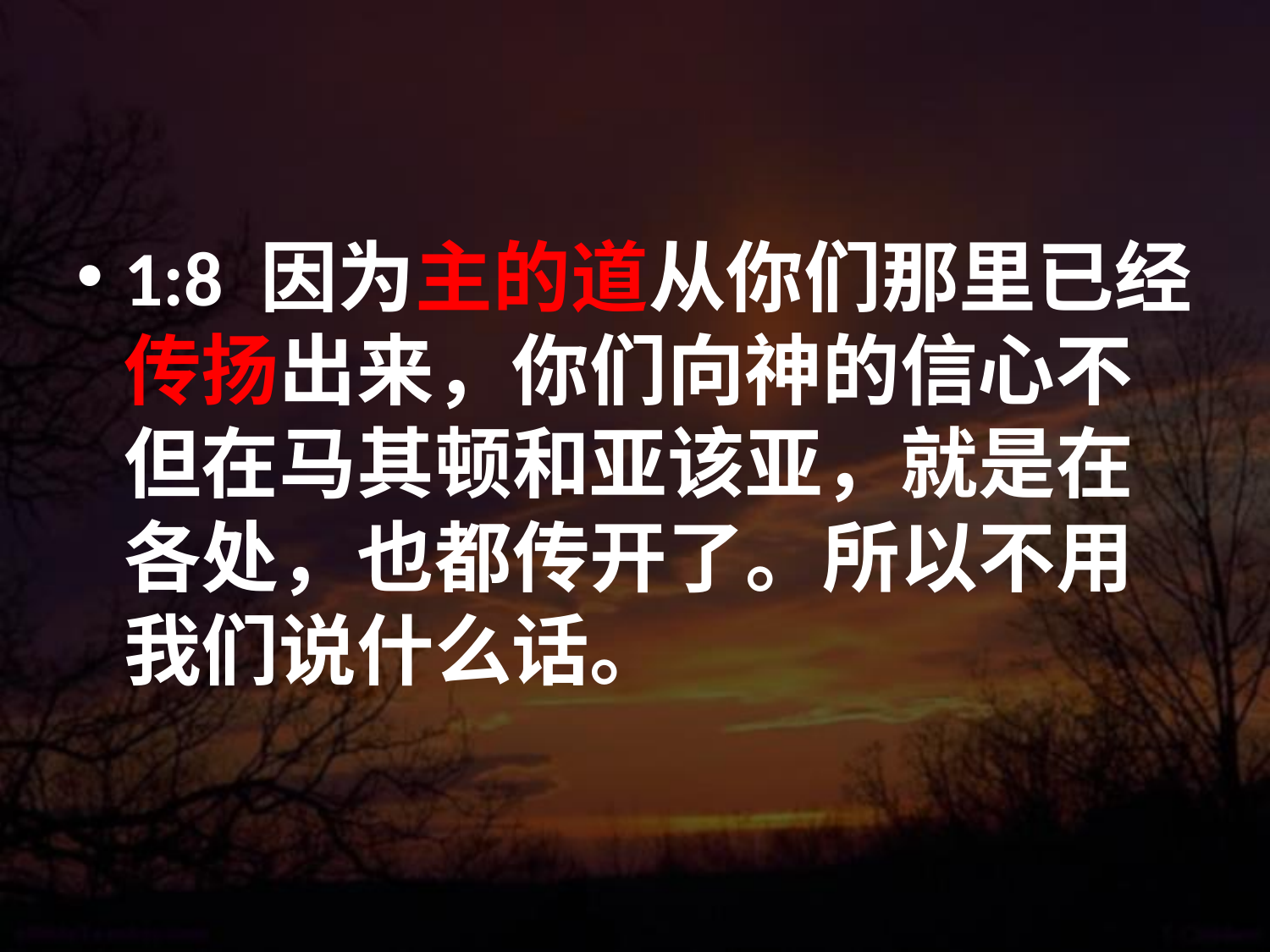

#
1:8 因为主的道从你们那里已经传扬出来，你们向神的信心不但在马其顿和亚该亚，就是在各处，也都传开了。所以不用我们说什么话。